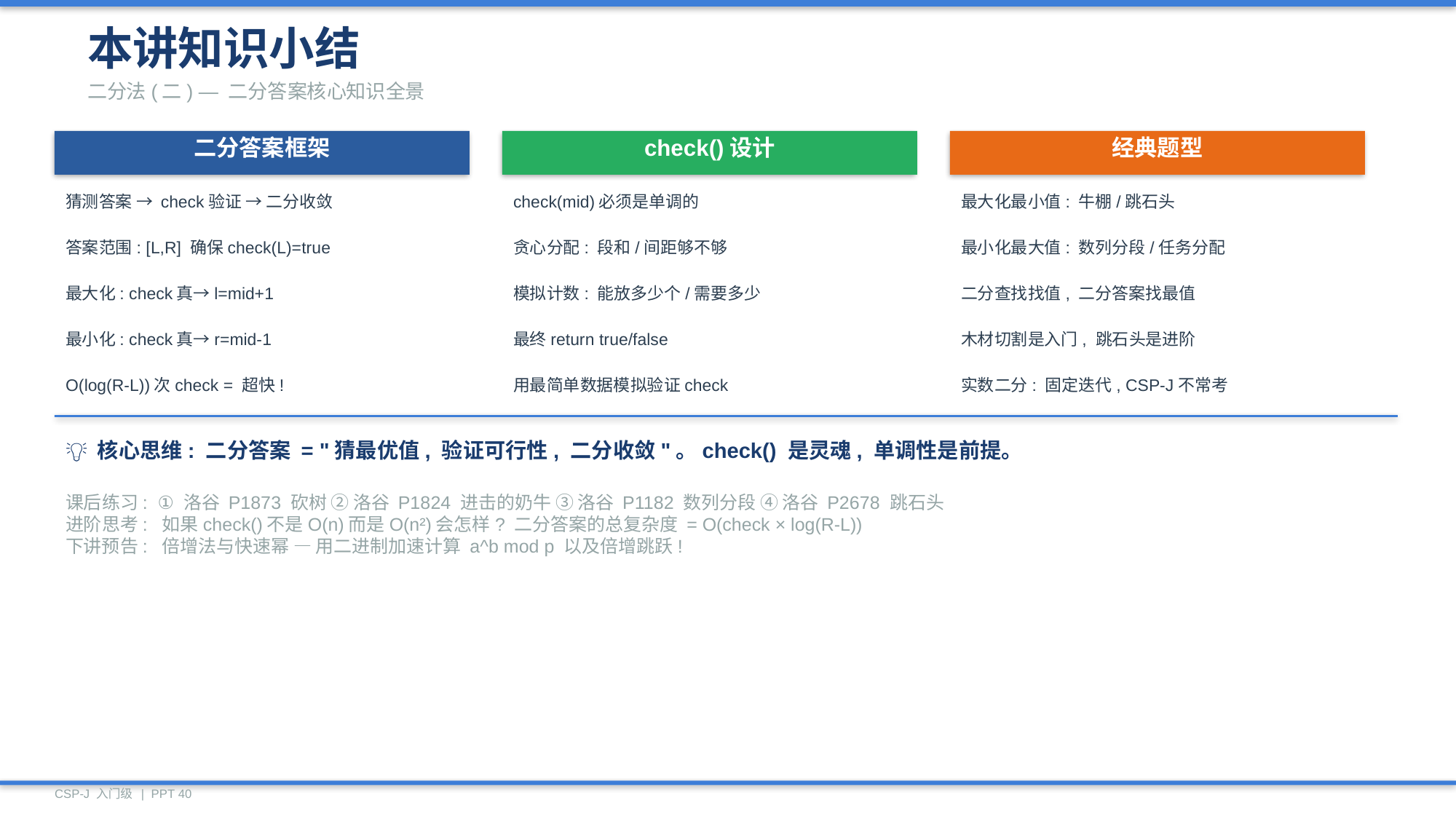

本讲知识小结
二分法(二) — 二分答案核心知识全景

二分答案框架
check()设计
经典题型
猜测答案 → check验证 → 二分收敛
check(mid)必须是单调的
最大化最小值: 牛棚/跳石头
答案范围: [L,R] 确保check(L)=true
贪心分配: 段和/间距够不够
最小化最大值: 数列分段/任务分配
最大化: check真→l=mid+1
模拟计数: 能放多少个/需要多少
二分查找找值, 二分答案找最值
最小化: check真→r=mid-1
最终return true/false
木材切割是入门, 跳石头是进阶
O(log(R-L))次check = 超快!
用最简单数据模拟验证check
实数二分: 固定迭代, CSP-J不常考

💡 核心思维: 二分答案 = "猜最优值, 验证可行性, 二分收敛"。check() 是灵魂, 单调性是前提。
课后练习:  ① 洛谷 P1873 砍树 ② 洛谷 P1824 进击的奶牛 ③ 洛谷 P1182 数列分段 ④ 洛谷 P2678 跳石头
进阶思考:  如果check()不是O(n)而是O(n²)会怎样? 二分答案的总复杂度 = O(check × log(R-L))
下讲预告:  倍增法与快速幂 — 用二进制加速计算 a^b mod p 以及倍增跳跃!

CSP-J 入门级  |  PPT 40